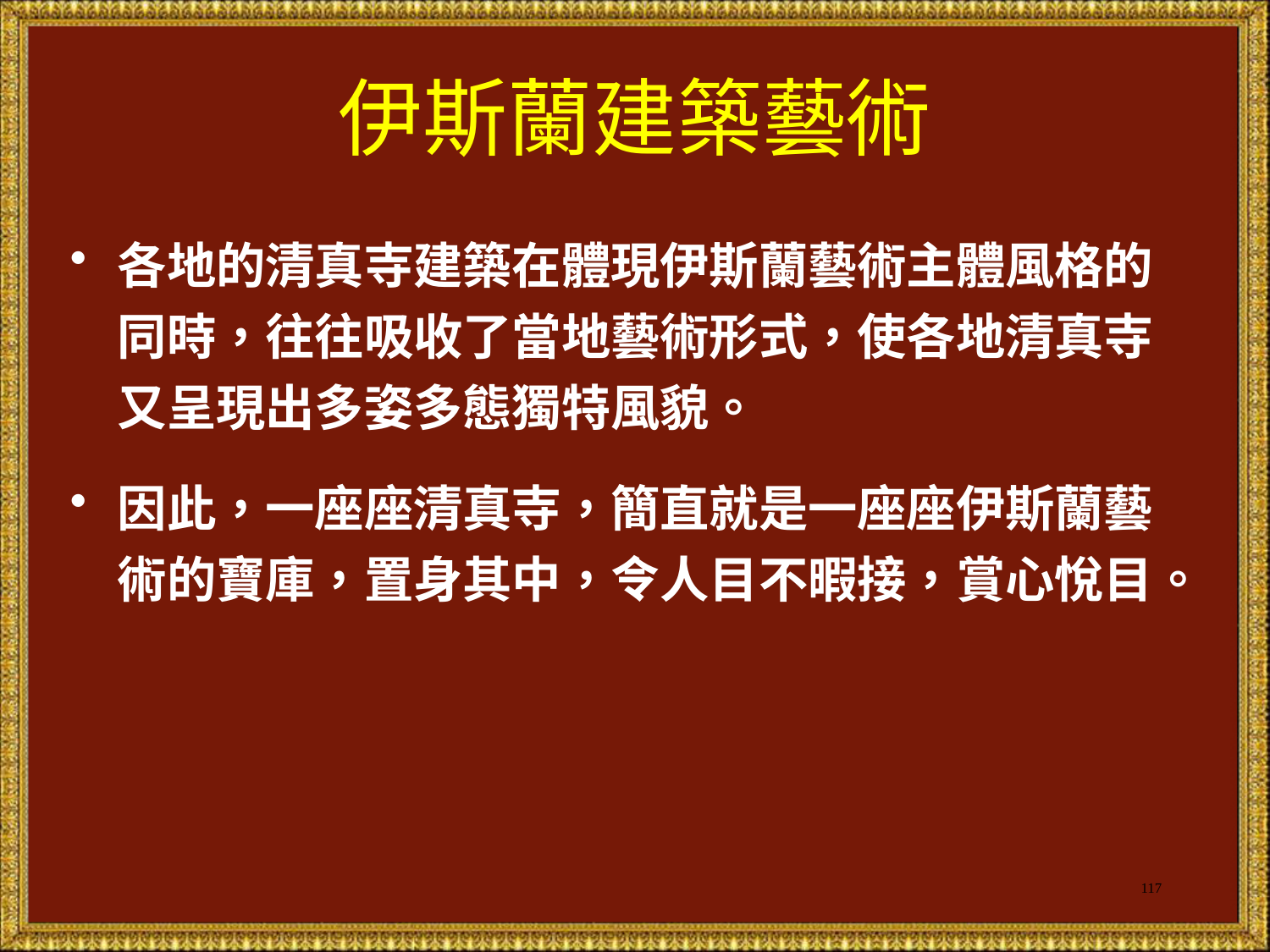

# 伊斯蘭建築藝術
各地的清真寺建築在體現伊斯蘭藝術主體風格的同時，往往吸收了當地藝術形式，使各地清真寺又呈現出多姿多態獨特風貌。
因此，一座座清真寺，簡直就是一座座伊斯蘭藝術的寶庫，置身其中，令人目不暇接，賞心悅目。
117